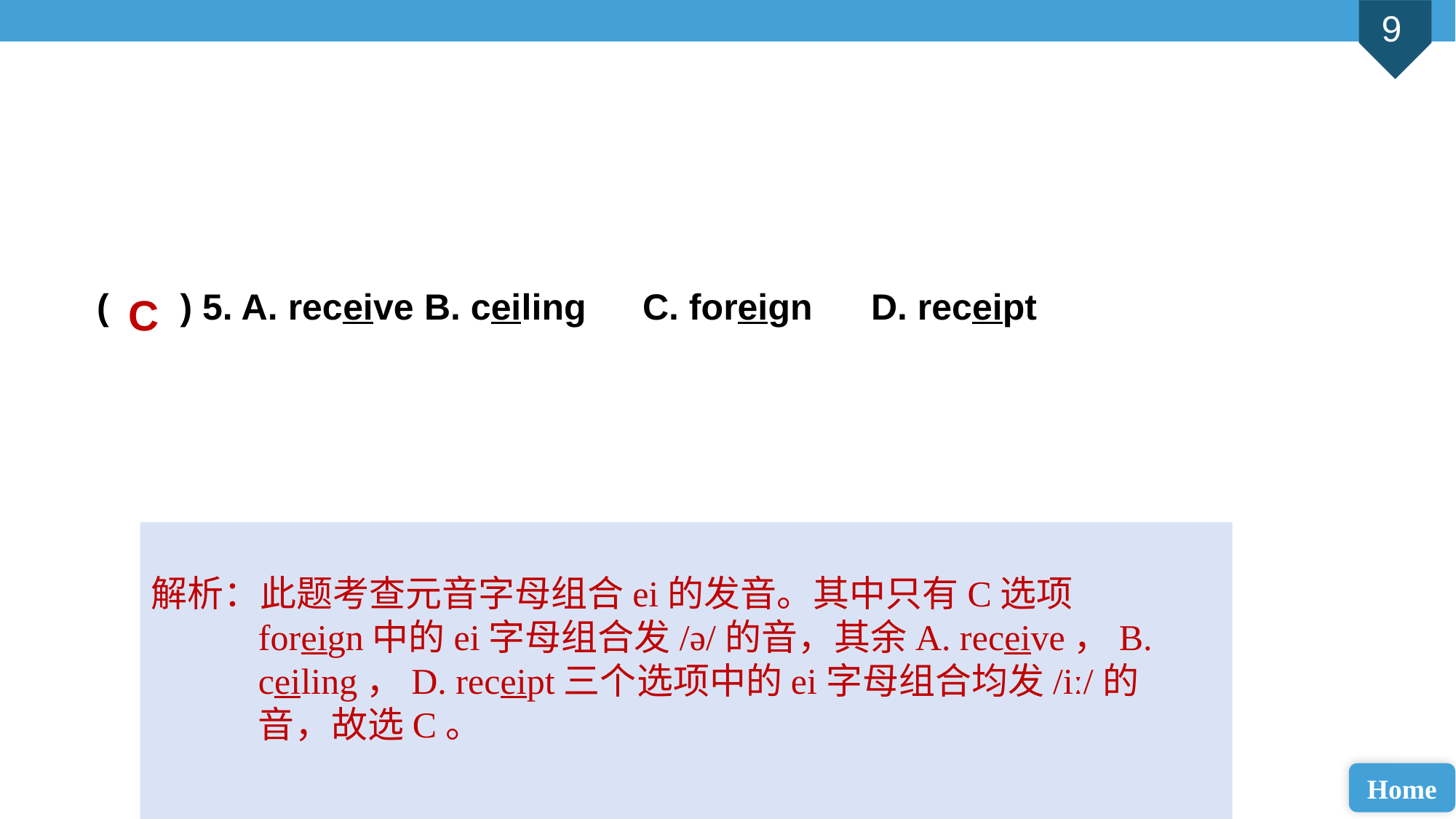

(       ) 5. A. receive 	B. ceiling 	C. foreign	 D. receipt
C

解析：此题考查元音字母组合ei的发音。其中只有C选项foreign中的ei字母组合发/ə/的音，其余A. receive，B. ceiling，D. receipt三个选项中的ei字母组合均发/iː/的音，故选C。